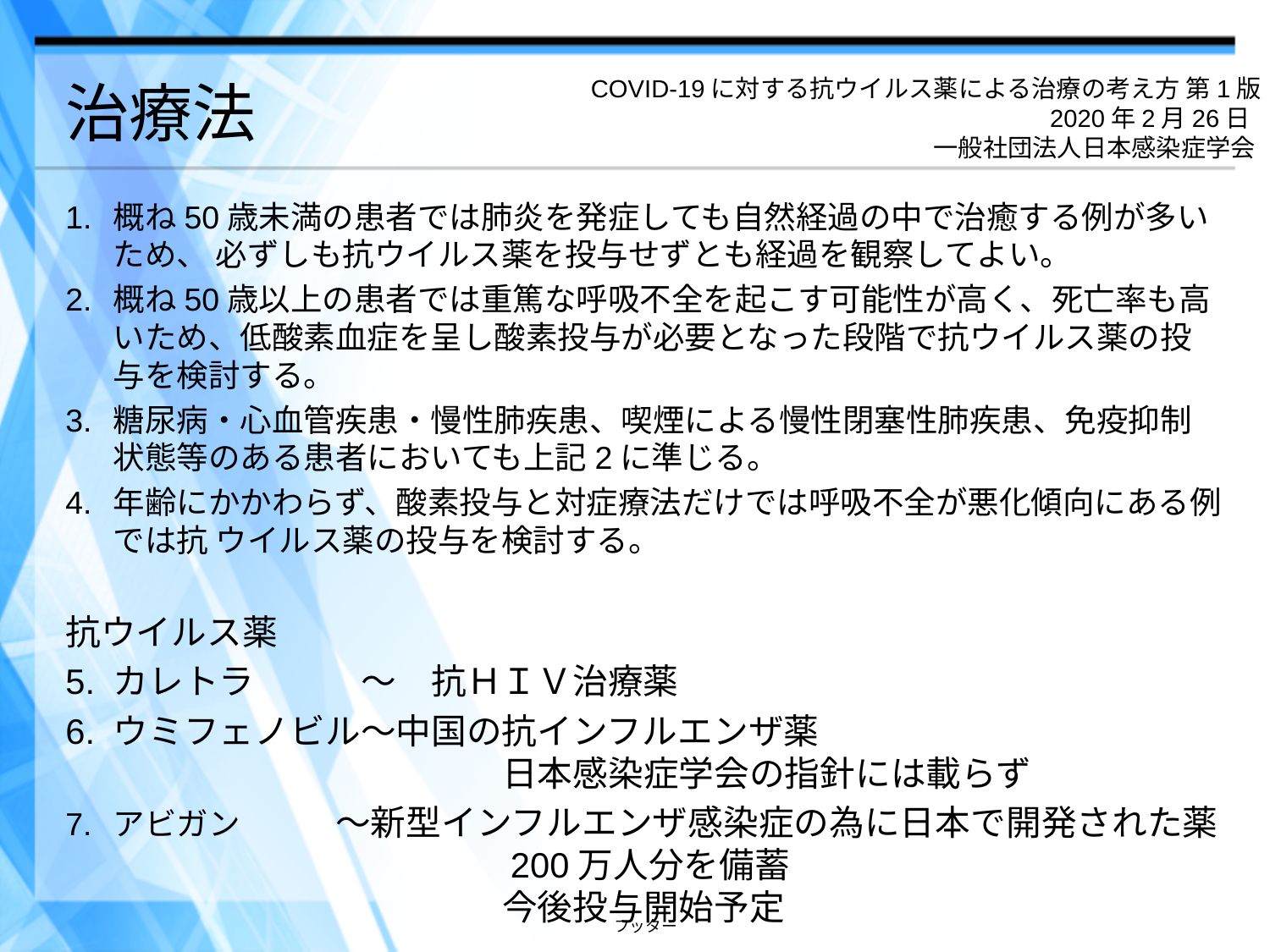

COVID-19に対する抗ウイルス薬による治療の考え方 第1版
2020年2月26日
一般社団法人日本感染症学会
# 治療法
概ね50歳未満の患者では肺炎を発症しても自然経過の中で治癒する例が多いため、 必ずしも抗ウイルス薬を投与せずとも経過を観察してよい。
概ね50歳以上の患者では重篤な呼吸不全を起こす可能性が高く、死亡率も高いため、低酸素血症を呈し酸素投与が必要となった段階で抗ウイルス薬の投与を検討する。
糖尿病・心血管疾患・慢性肺疾患、喫煙による慢性閉塞性肺疾患、免疫抑制状態等のある患者においても上記2に準じる。
年齢にかかわらず、酸素投与と対症療法だけでは呼吸不全が悪化傾向にある例では抗 ウイルス薬の投与を検討する。

抗ウイルス薬
カレトラ　　　〜　抗ＨＩＶ治療薬
ウミフェノビル〜中国の抗インフルエンザ薬　
　　　　　　　　　　　日本感染症学会の指針には載らず
アビガン　　　〜新型インフルエンザ感染症の為に日本で開発された薬
　　　　　　　　　　　200万人分を備蓄
　　　　　　　　　　　今後投与開始予定

フッター